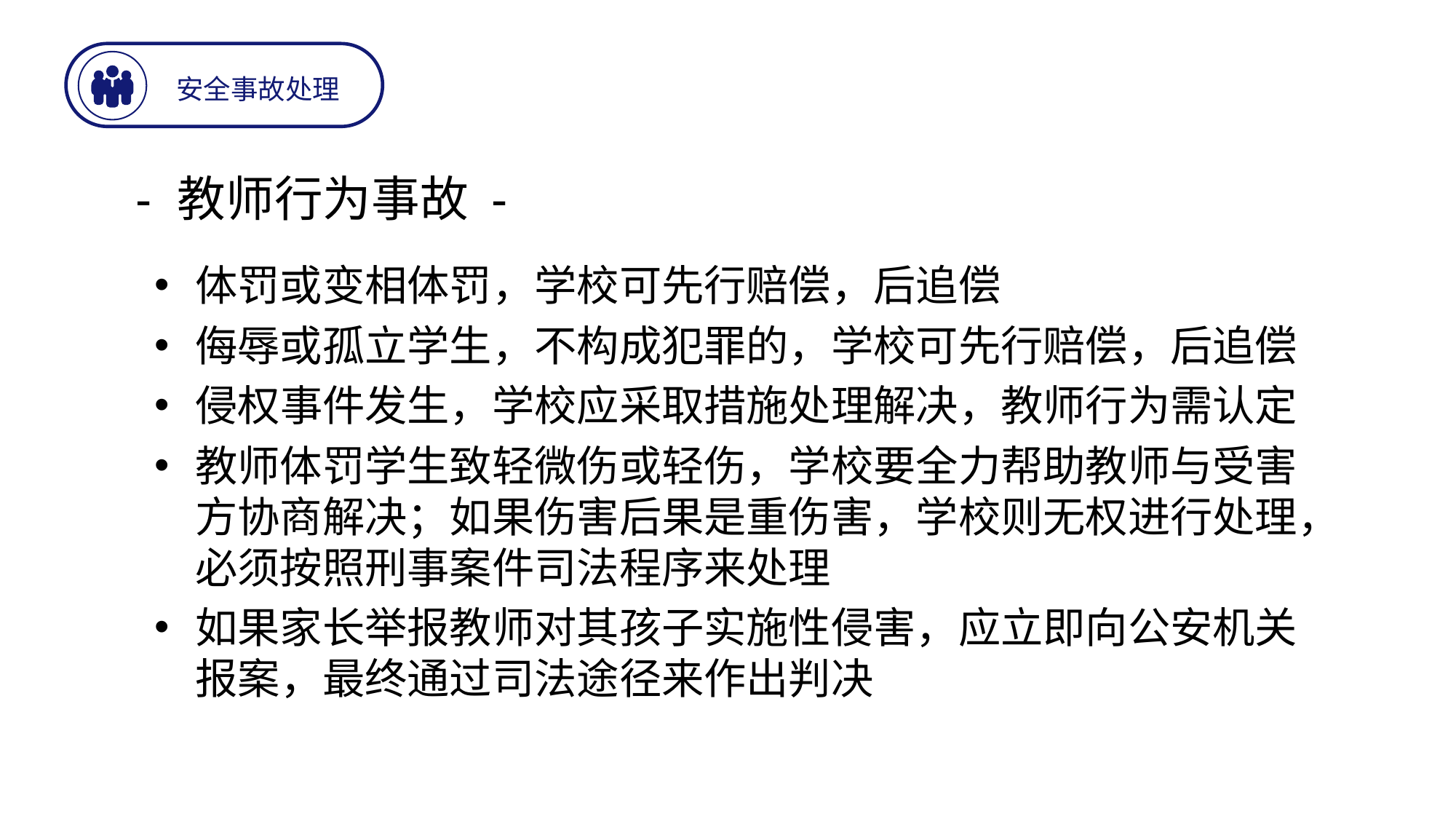

安全事故处理
- 教师行为事故 -
体罚或变相体罚，学校可先行赔偿，后追偿
侮辱或孤立学生，不构成犯罪的，学校可先行赔偿，后追偿
侵权事件发生，学校应采取措施处理解决，教师行为需认定
教师体罚学生致轻微伤或轻伤，学校要全力帮助教师与受害方协商解决；如果伤害后果是重伤害，学校则无权进行处理，必须按照刑事案件司法程序来处理
如果家长举报教师对其孩子实施性侵害，应立即向公安机关报案，最终通过司法途径来作出判决